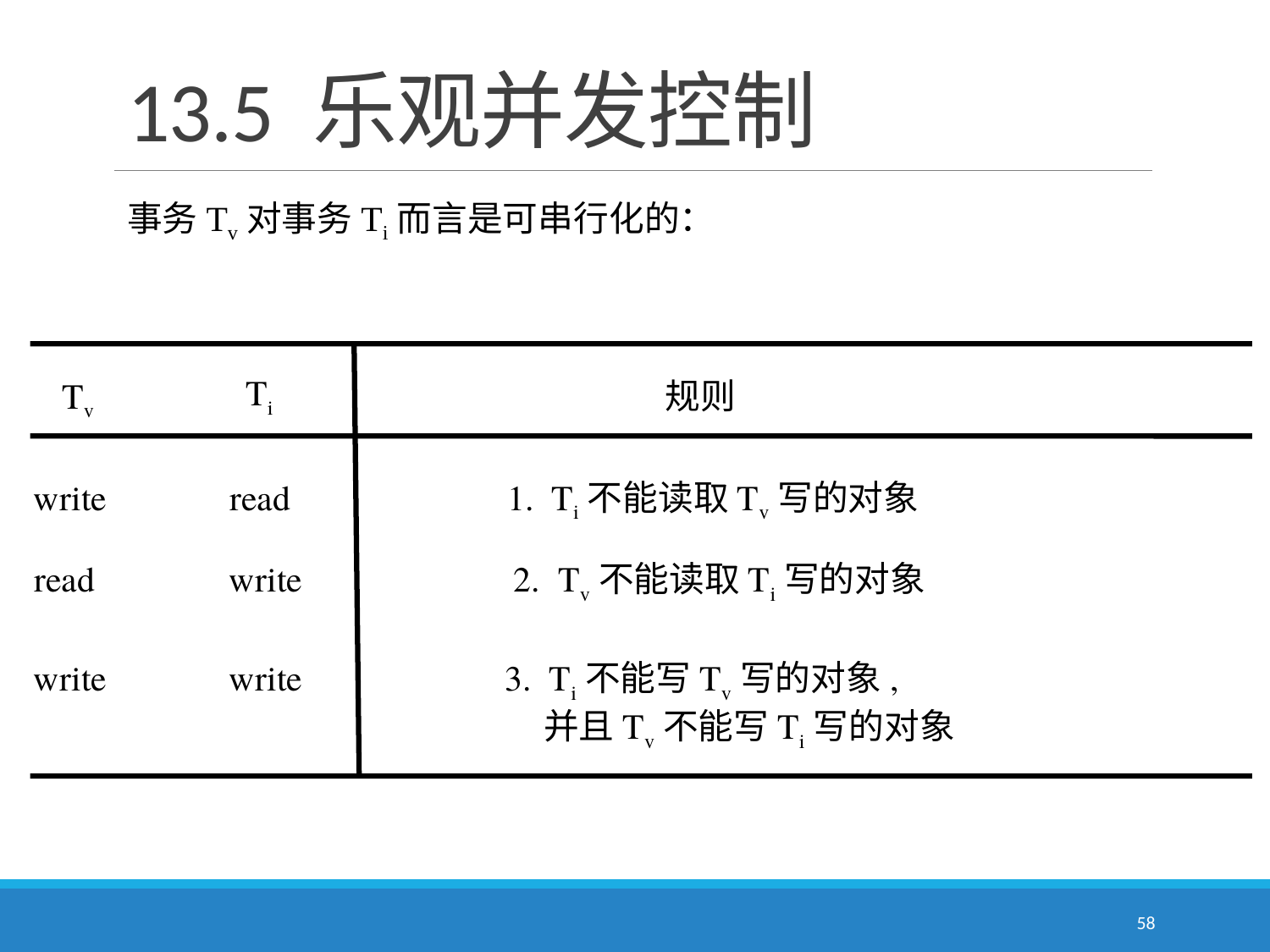

# 13.5 乐观并发控制
事务Tv对事务Ti而言是可串行化的：

Ti
Tv
规则

write
read
 1.  Ti不能读取Tv写的对象

read
write
 2.  Tv不能读取Ti写的对象
write
write
 3.  Ti不能写Tv写的对象,
     并且Tv不能写Ti写的对象

58